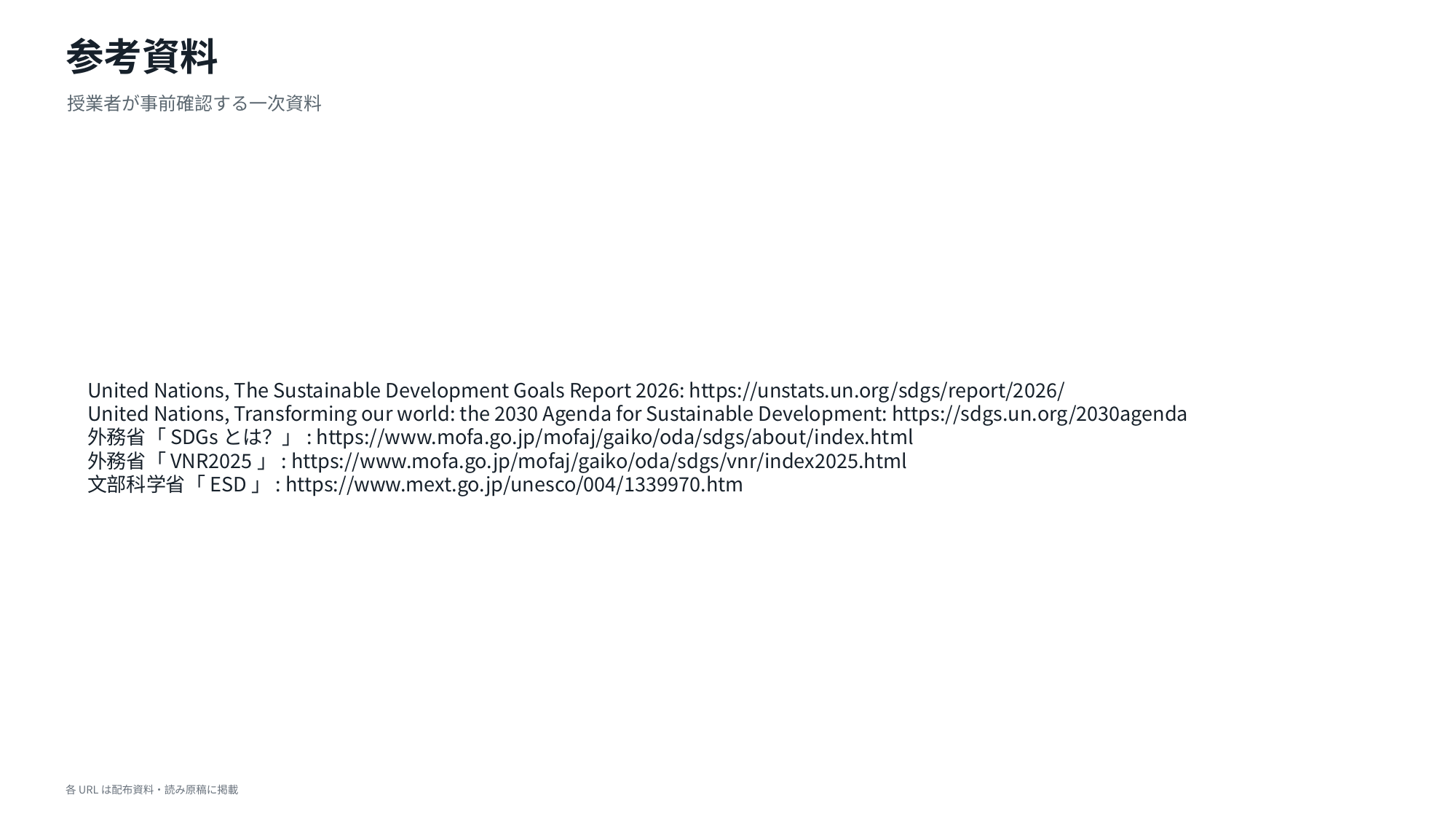

参考資料
授業者が事前確認する一次資料
United Nations, The Sustainable Development Goals Report 2026: https://unstats.un.org/sdgs/report/2026/
United Nations, Transforming our world: the 2030 Agenda for Sustainable Development: https://sdgs.un.org/2030agenda
外務省「SDGsとは？」: https://www.mofa.go.jp/mofaj/gaiko/oda/sdgs/about/index.html
外務省「VNR2025」: https://www.mofa.go.jp/mofaj/gaiko/oda/sdgs/vnr/index2025.html
文部科学省「ESD」: https://www.mext.go.jp/unesco/004/1339970.htm
各URLは配布資料・読み原稿に掲載